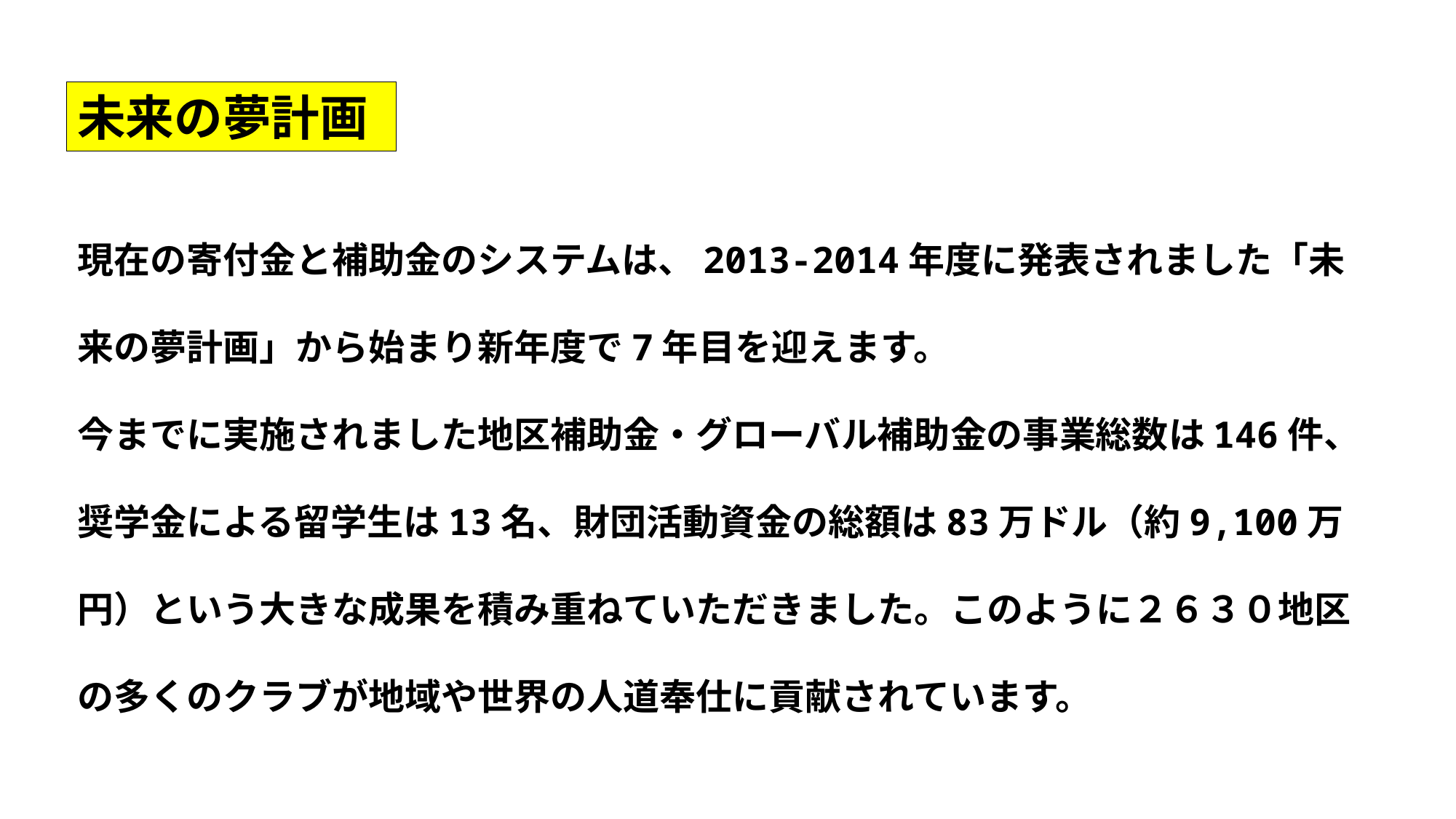

未来の夢計画
現在の寄付金と補助金のシステムは、2013-2014年度に発表されました「未来の夢計画」から始まり新年度で7年目を迎えます。
今までに実施されました地区補助金・グローバル補助金の事業総数は146件、奨学金による留学生は13名、財団活動資金の総額は83万ドル（約9,100万円）という大きな成果を積み重ねていただきました。このように２６３０地区の多くのクラブが地域や世界の人道奉仕に貢献されています。